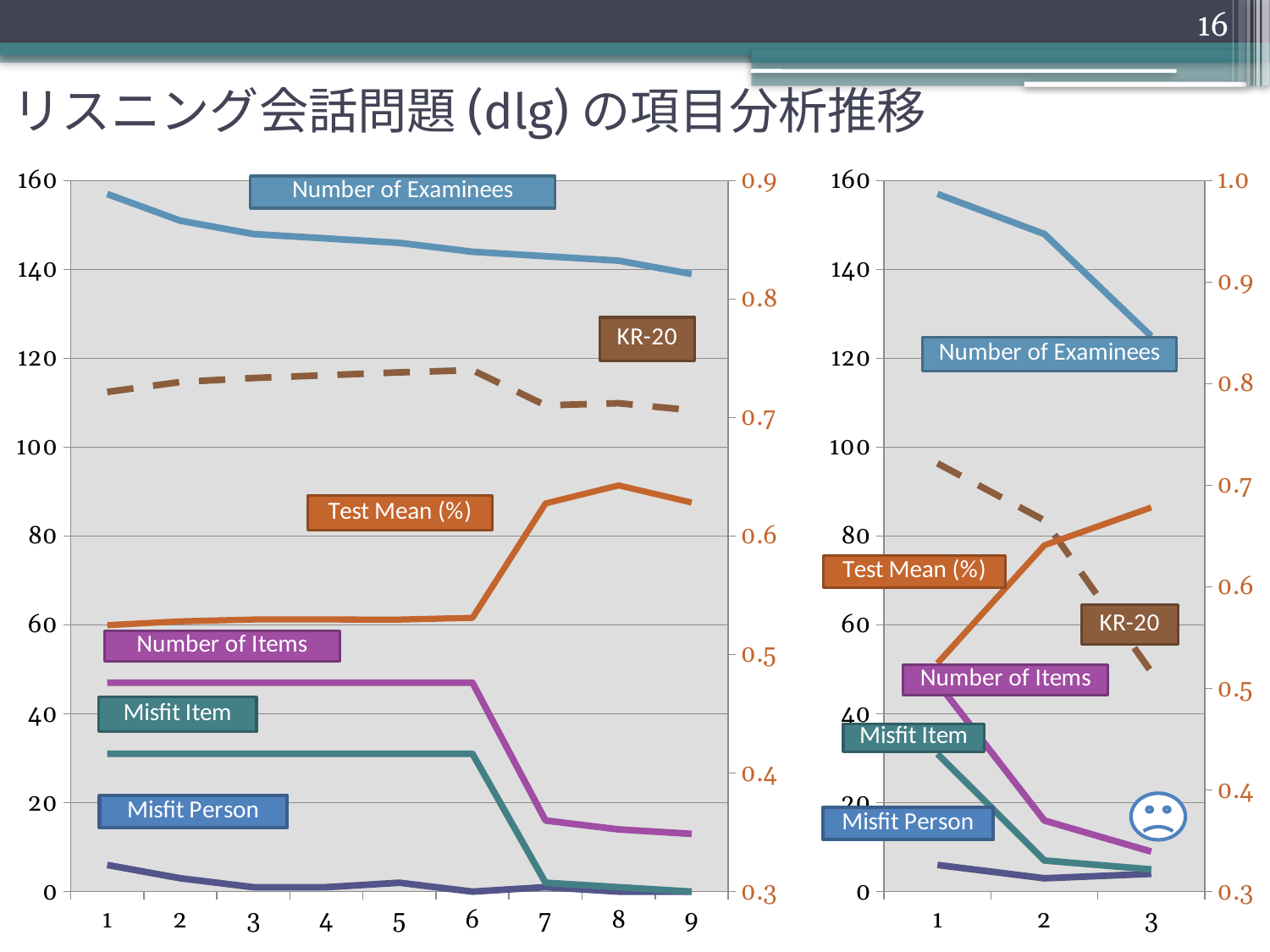

16
# リスニング会話問題(dlg)の項目分析推移

### Chart

| Category | Person misfit | Item misfit | Item | Person | KR20 | Test Mean (%) |
|---|---|---|---|---|---|---|

### Chart

| Category | Person misfit | Item misfit | Item | Person | KR20 | Test Mean (%) |
|---|---|---|---|---|---|---|